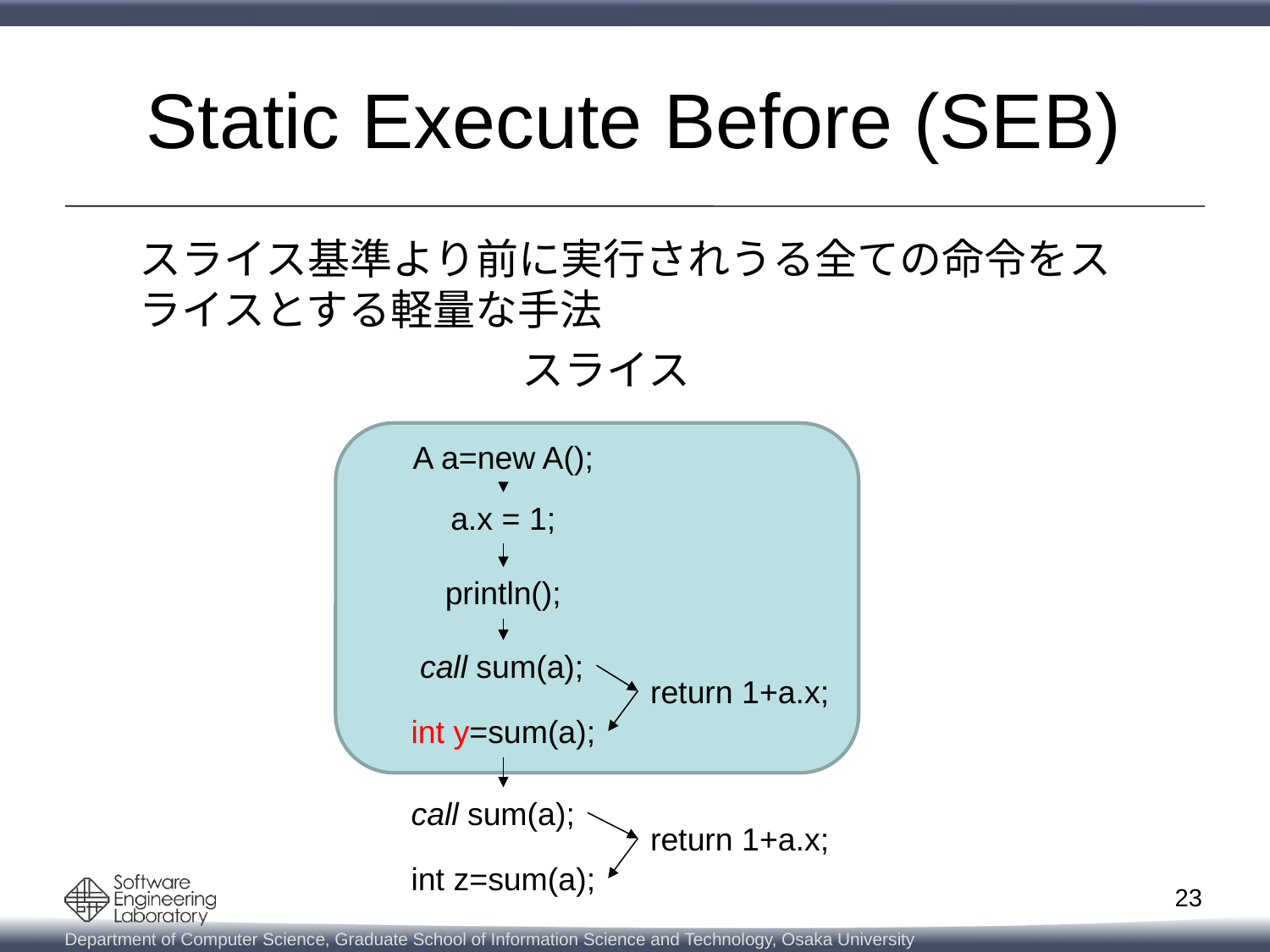

# Static Execute Before (SEB)
スライス基準より前に実行されうる全ての命令をスライスとする軽量な手法
スライス

A a=new A();
a.x = 1;
println();
 call sum(a);
return 1+a.x;
int y=sum(a);
call sum(a);
return 1+a.x;
int z=sum(a);
23